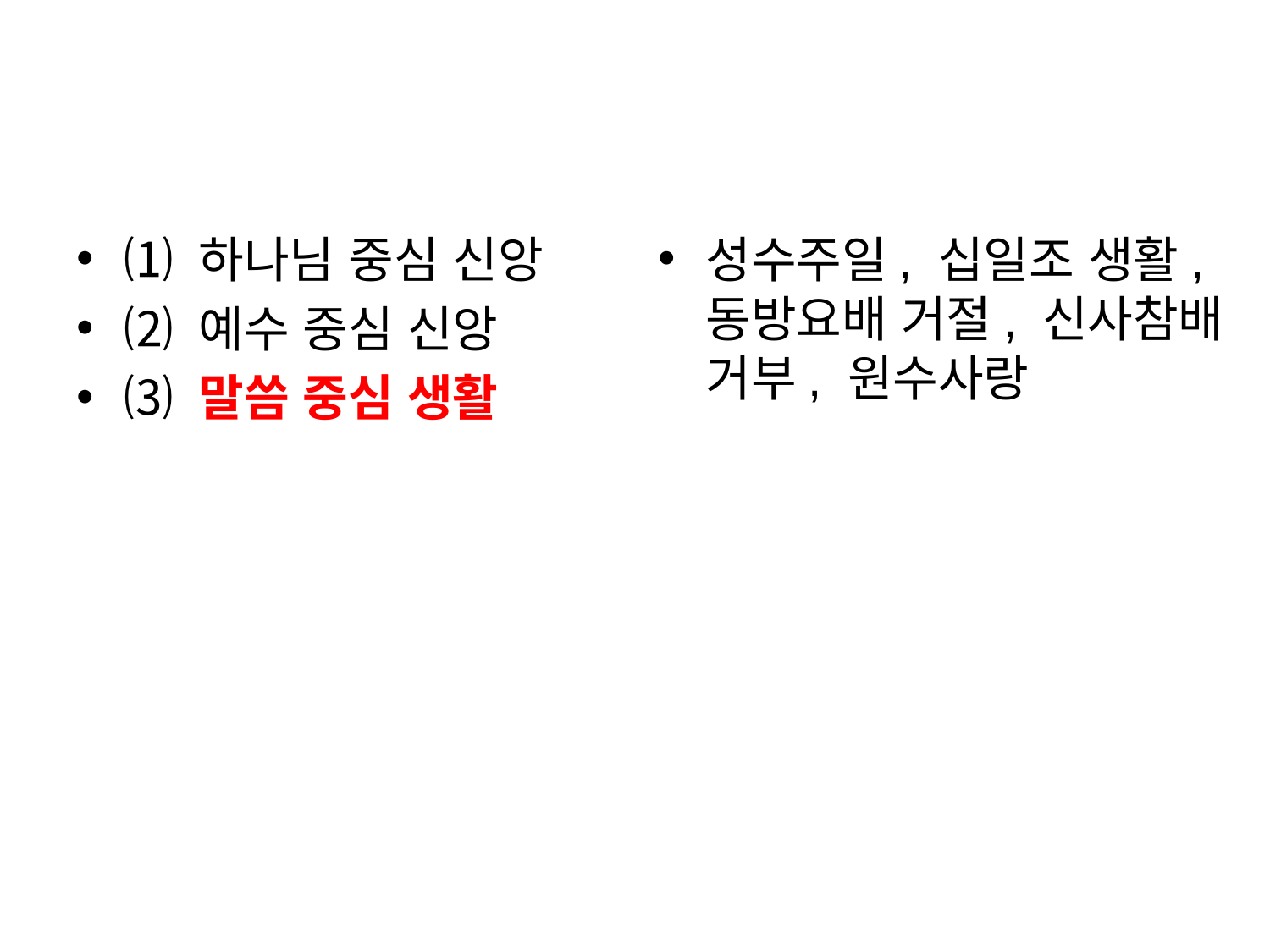

#
⑴ 하나님 중심 신앙
⑵ 예수 중심 신앙
⑶ 말씀 중심 생활

성수주일, 십일조 생활, 동방요배 거절, 신사참배 거부, 원수사랑